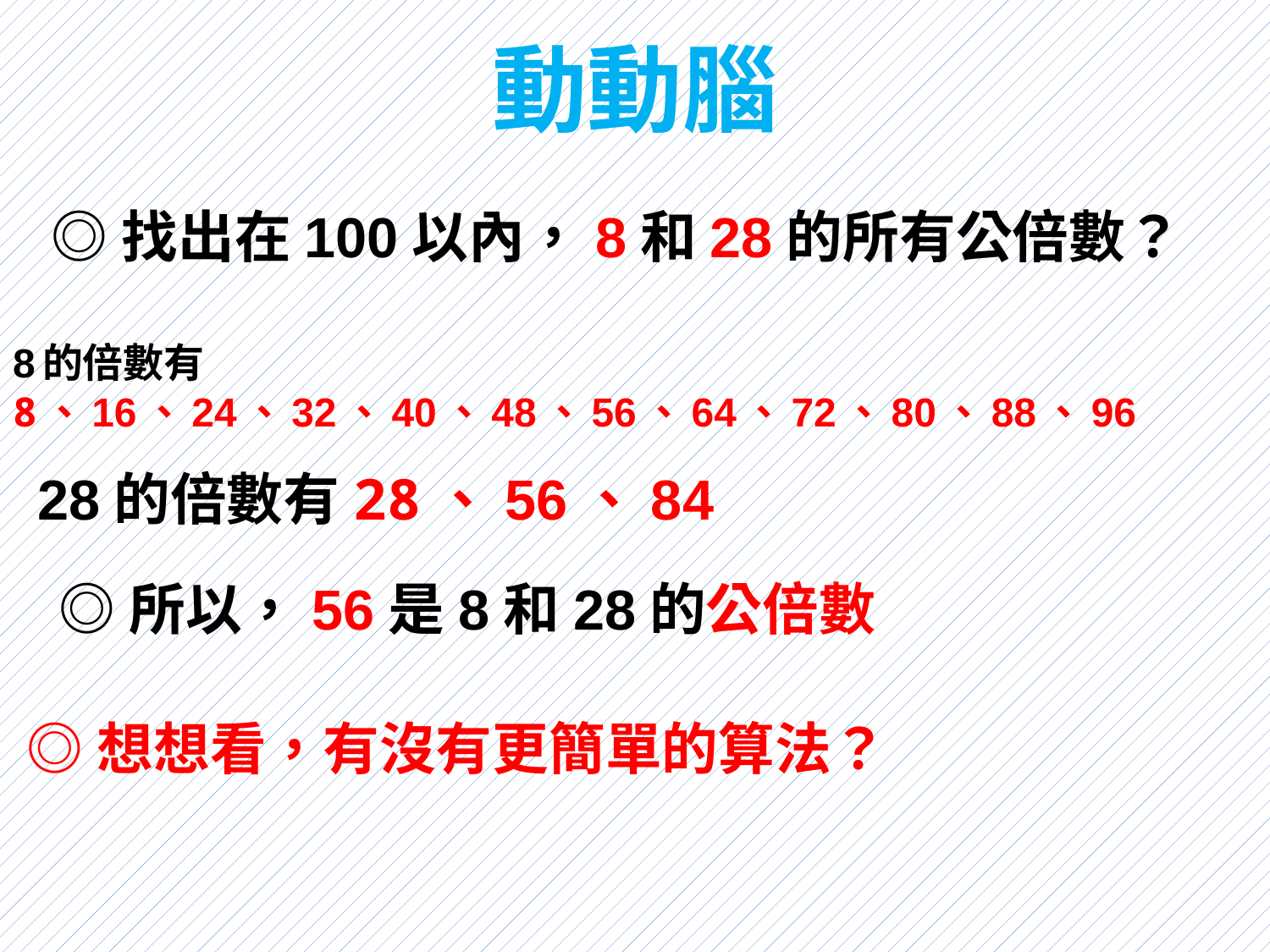

# 動動腦
◎找出在100以內，8和28的所有公倍數？
8的倍數有8、16、24、32、40、48、56、64、72、80、88、96
28的倍數有28、56、84
◎所以，56是8和28的公倍數
◎想想看，有沒有更簡單的算法？